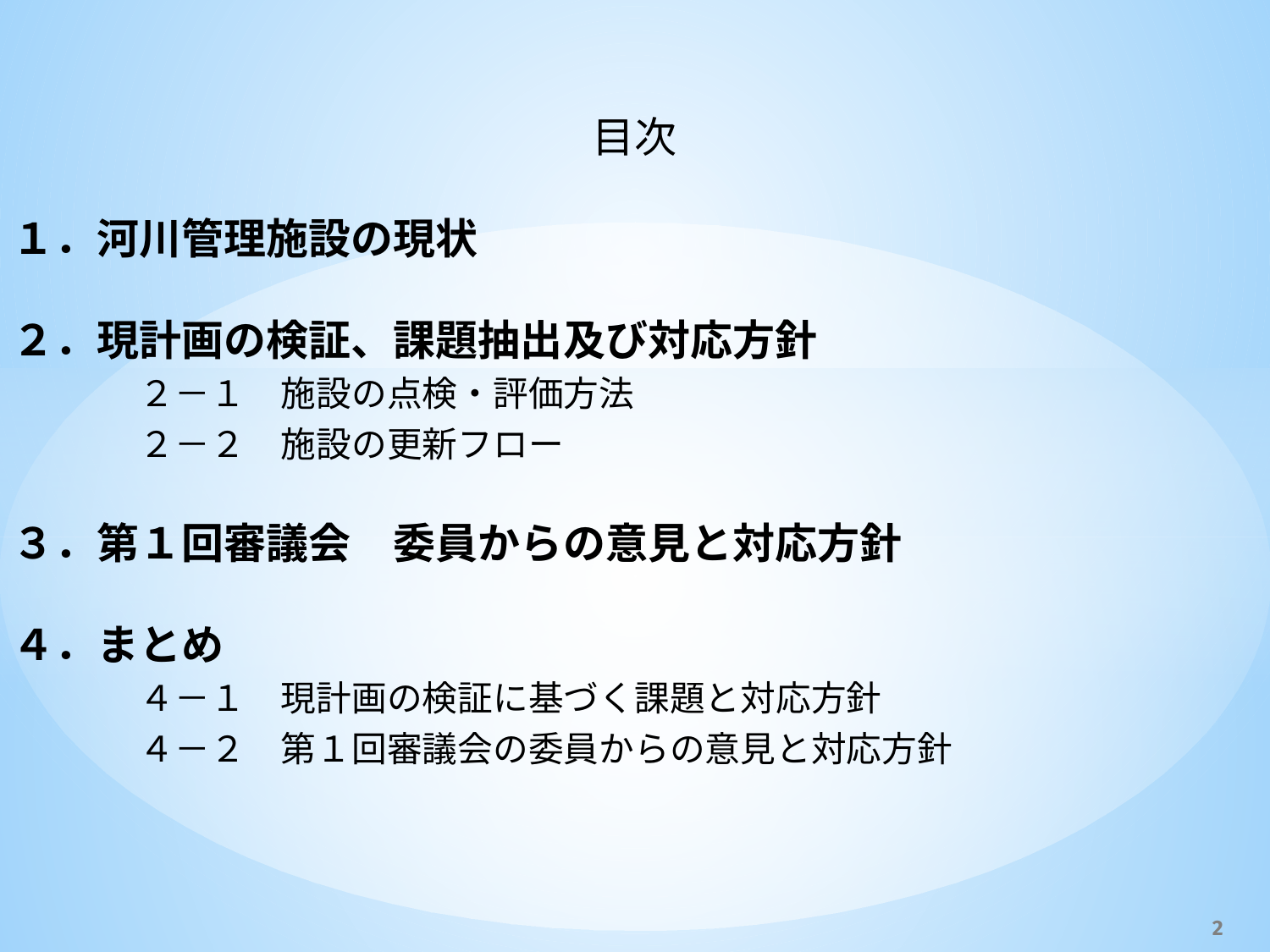

目次

１．河川管理施設の現状

２．現計画の検証、課題抽出及び対応方針
　　　２－１　施設の点検・評価方法
　　　２－２　施設の更新フロー

３．第１回審議会　委員からの意見と対応方針

４．まとめ
　　　４－１　現計画の検証に基づく課題と対応方針
　　　４－２　第１回審議会の委員からの意見と対応方針
2